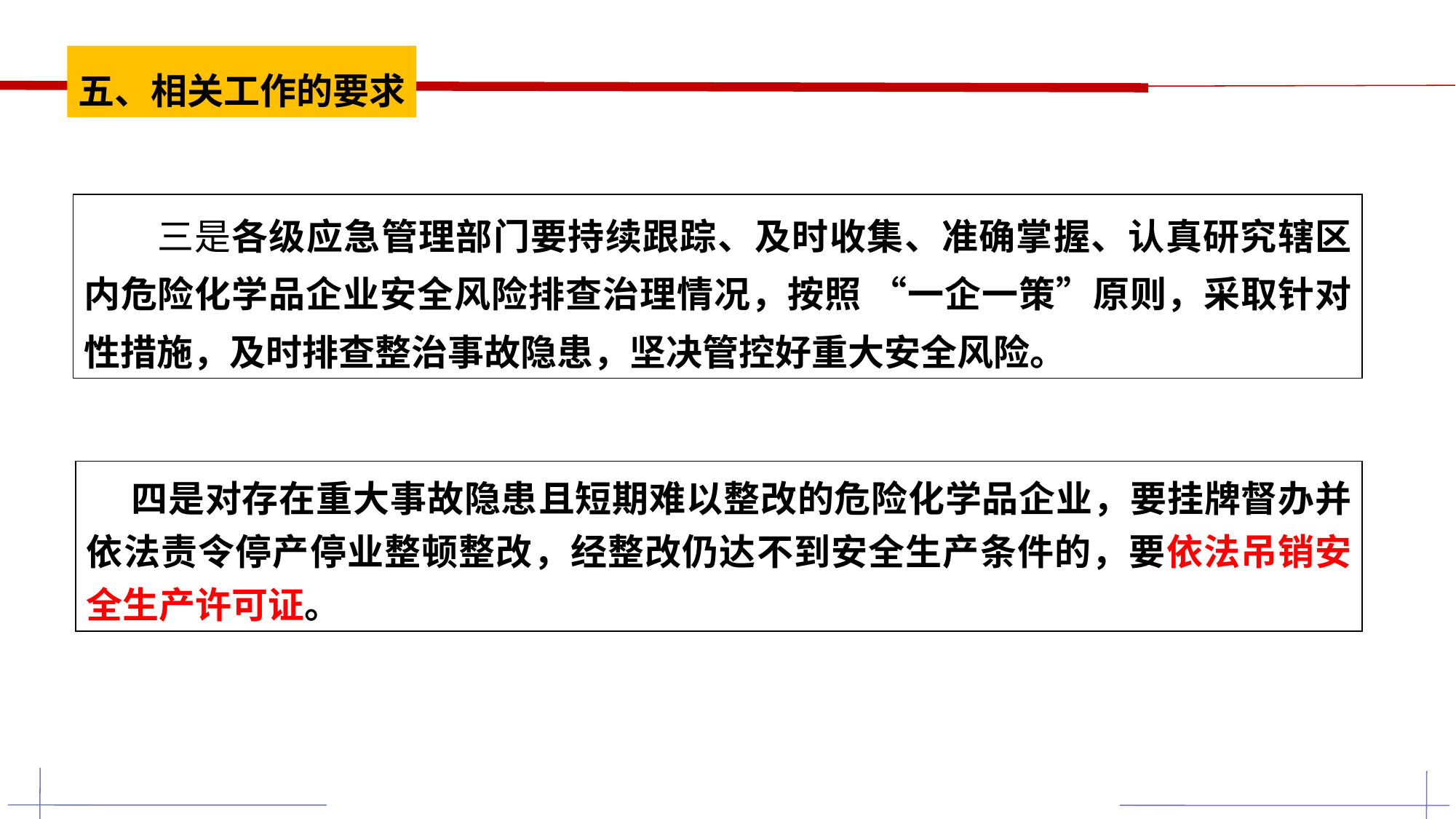

五、相关工作的要求
 三是各级应急管理部门要持续跟踪、及时收集、准确掌握、认真研究辖区内危险化学品企业安全风险排查治理情况，按照 “一企一策”原则，采取针对性措施，及时排查整治事故隐患，坚决管控好重大安全风险。
    四是对存在重大事故隐患且短期难以整改的危险化学品企业，要挂牌督办并依法责令停产停业整顿整改，经整改仍达不到安全生产条件的，要依法吊销安全生产许可证。
126